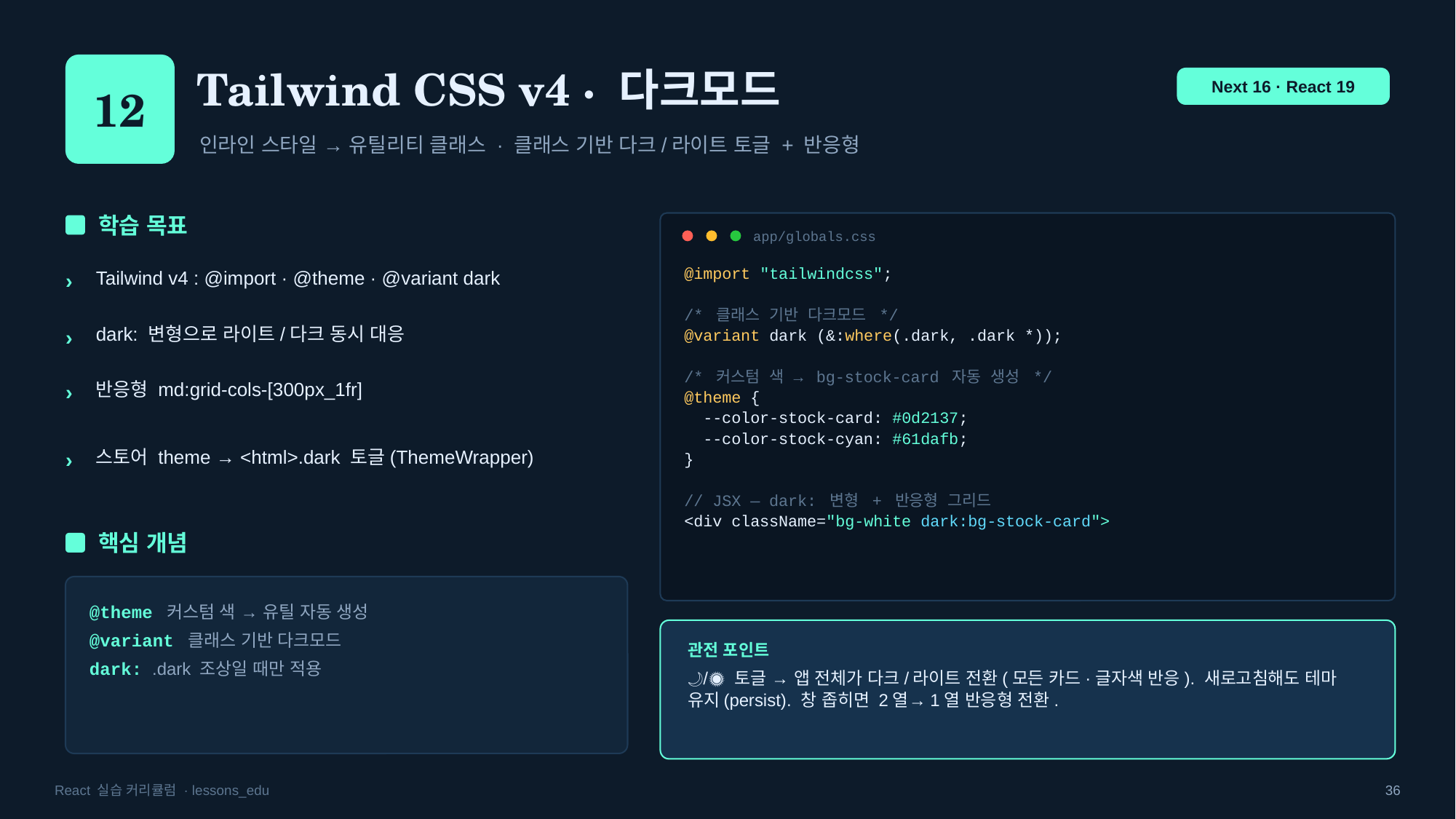

12
Tailwind CSS v4 · 다크모드
Next 16 · React 19
인라인 스타일 → 유틸리티 클래스 · 클래스 기반 다크/라이트 토글 + 반응형
학습 목표

app/globals.css

@import "tailwindcss";

/* 클래스 기반 다크모드 */
@variant dark (&:where(.dark, .dark *));

/* 커스텀 색 → bg-stock-card 자동 생성 */
@theme {
  --color-stock-card: #0d2137;
  --color-stock-cyan: #61dafb;
}

// JSX — dark: 변형 + 반응형 그리드
<div className="bg-white dark:bg-stock-card">
›
Tailwind v4 : @import · @theme · @variant dark
›
dark: 변형으로 라이트/다크 동시 대응
›
반응형 md:grid-cols-[300px_1fr]
›
스토어 theme → <html>.dark 토글(ThemeWrapper)
핵심 개념

@theme  커스텀 색 → 유틸 자동 생성
@variant  클래스 기반 다크모드
dark:  .dark 조상일 때만 적용

관전 포인트
🌙/☀️ 토글 → 앱 전체가 다크/라이트 전환(모든 카드·글자색 반응). 새로고침해도 테마 유지(persist). 창 좁히면 2열→1열 반응형 전환.
React 실습 커리큘럼 · lessons_edu
36